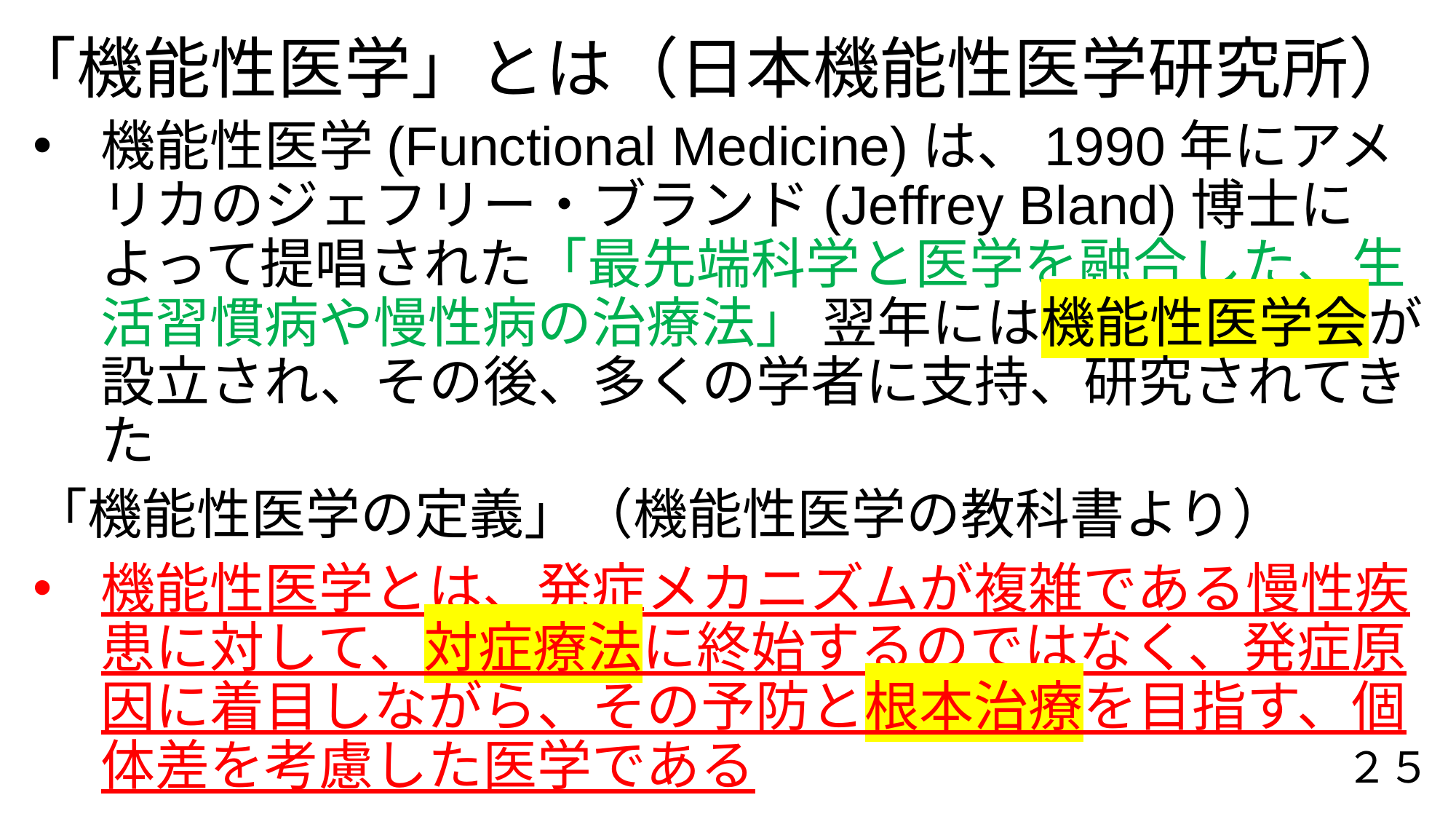

# ｢機能性医学」とは（日本機能性医学研究所）
機能性医学(Functional Medicine)は、1990年にアメリカのジェフリー・ブランド(Jeffrey Bland)博士によって提唱された「最先端科学と医学を融合した、生活習慣病や慢性病の治療法」 翌年には機能性医学会が設立され、その後、多くの学者に支持、研究されてきた
「機能性医学の定義」（機能性医学の教科書より）
機能性医学とは、発症メカニズムが複雑である慢性疾患に対して、対症療法に終始するのではなく、発症原因に着目しながら、その予防と根本治療を目指す、個体差を考慮した医学である
２５